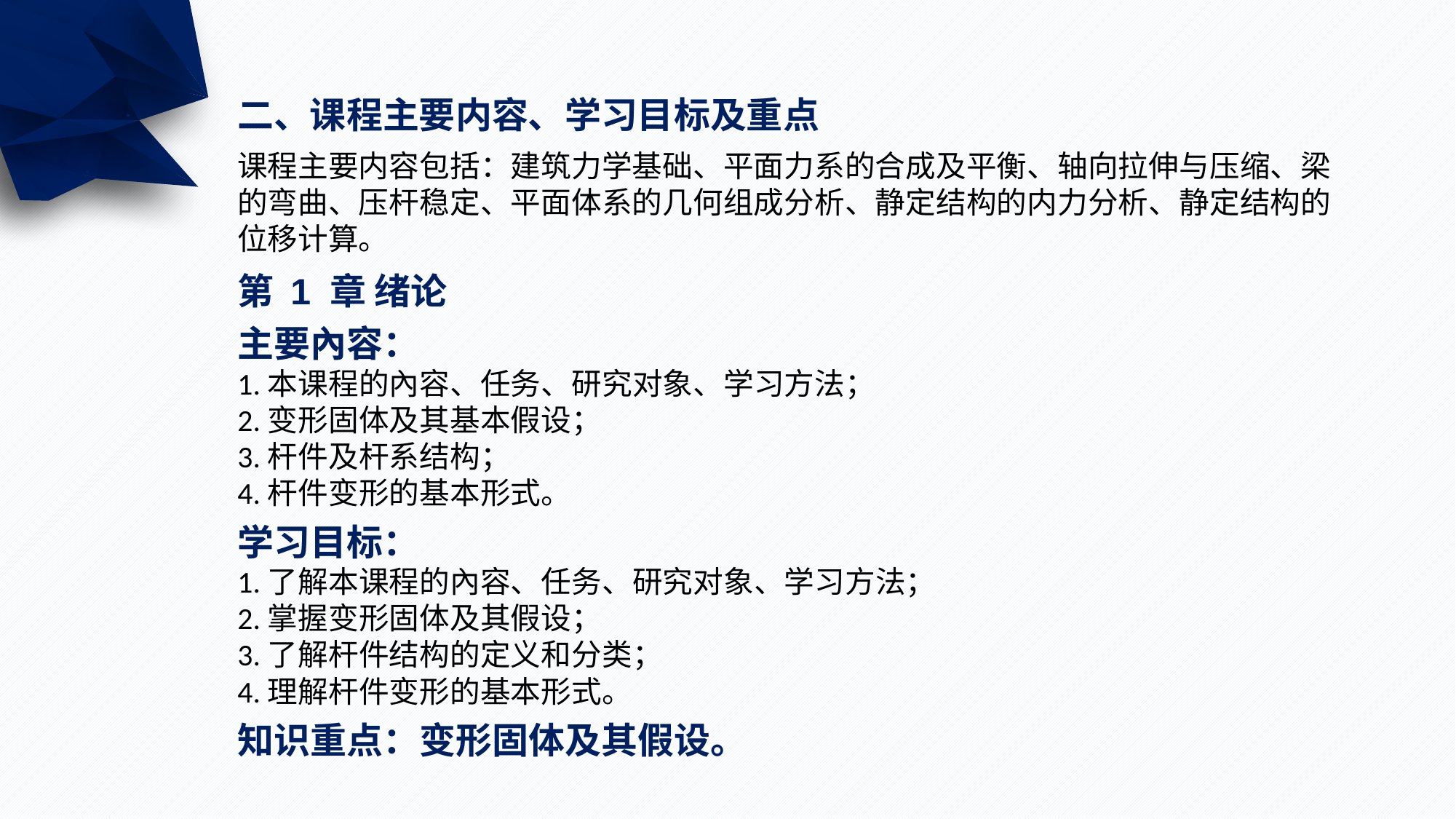

二、课程主要内容、学习目标及重点
课程主要内容包括：建筑力学基础、平面力系的合成及平衡、轴向拉伸与压缩、梁的弯曲、压杆稳定、平面体系的几何组成分析、静定结构的内力分析、静定结构的位移计算。
第 1 章 绪论
主要內容：
1.本课程的內容、任务、研究对象、学习方法；
2.变形固体及其基本假设；
3.杆件及杆系结构；
4.杆件变形的基本形式。
学习目标：
1.了解本课程的內容、任务、研究对象、学习方法；
2.掌握变形固体及其假设；
3.了解杆件结构的定义和分类；
4.理解杆件变形的基本形式。
知识重点：变形固体及其假设。